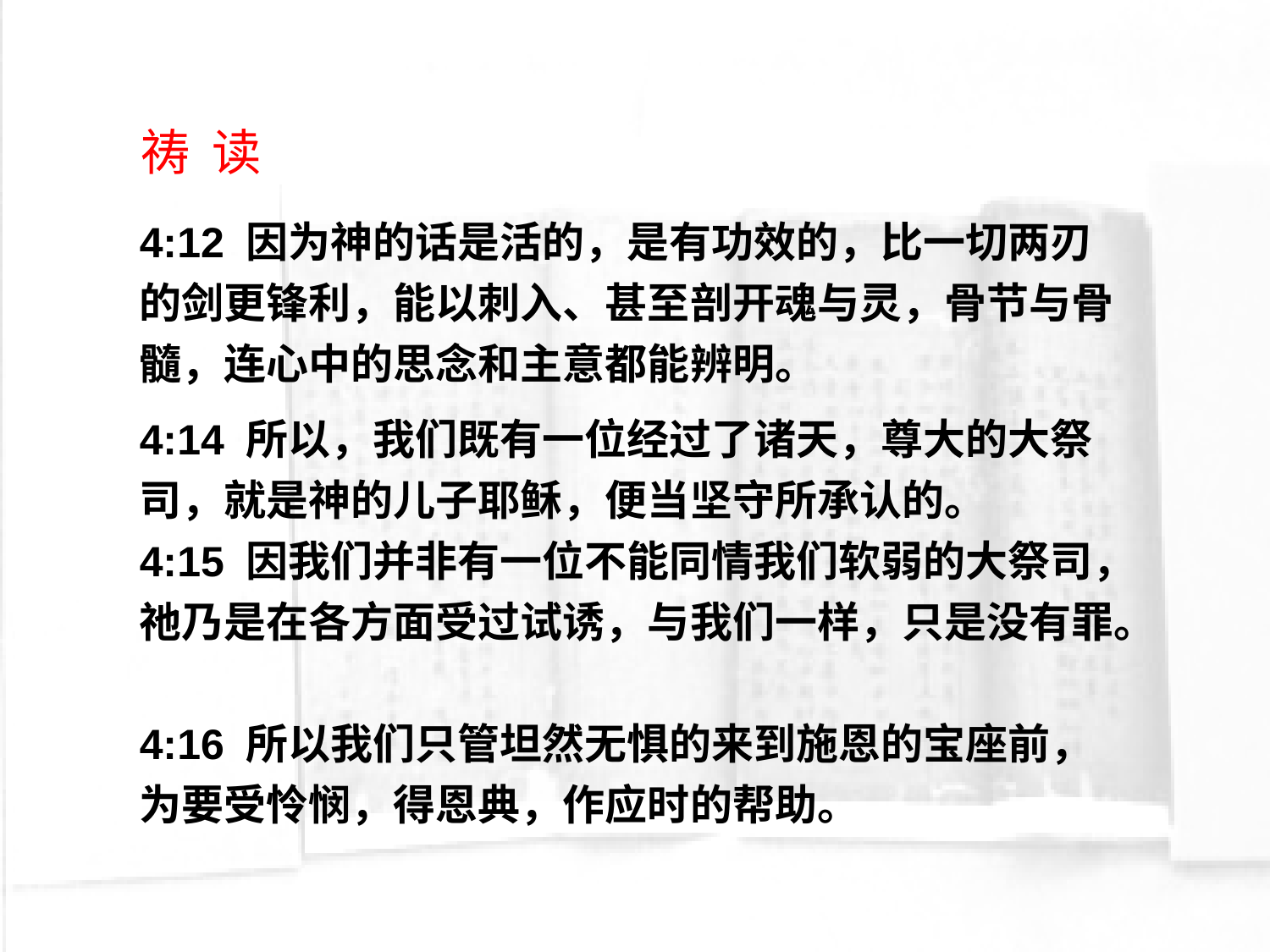

祷  读
4:12 因为神的话是活的，是有功效的，比一切两刃的剑更锋利，能以刺入、甚至剖开魂与灵，骨节与骨髓，连心中的思念和主意都能辨明。
4:14 所以，我们既有一位经过了诸天，尊大的大祭司，就是神的儿子耶稣，便当坚守所承认的。
4:15 因我们并非有一位不能同情我们软弱的大祭司，祂乃是在各方面受过试诱，与我们一样，只是没有罪。
4:16 所以我们只管坦然无惧的来到施恩的宝座前，为要受怜悯，得恩典，作应时的帮助。